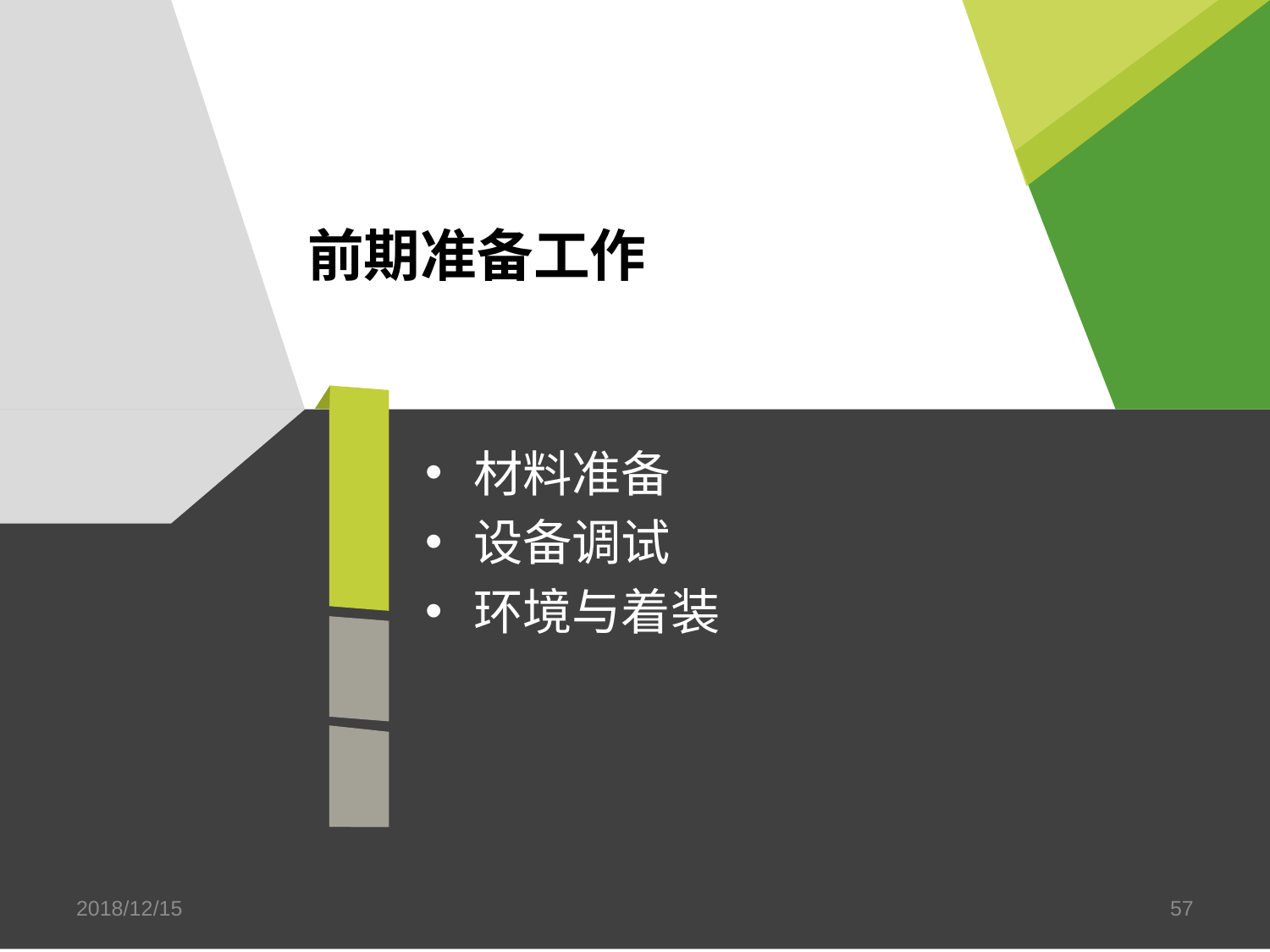

# 前期准备工作
材料准备
设备调试
环境与着装
2018/12/15
57